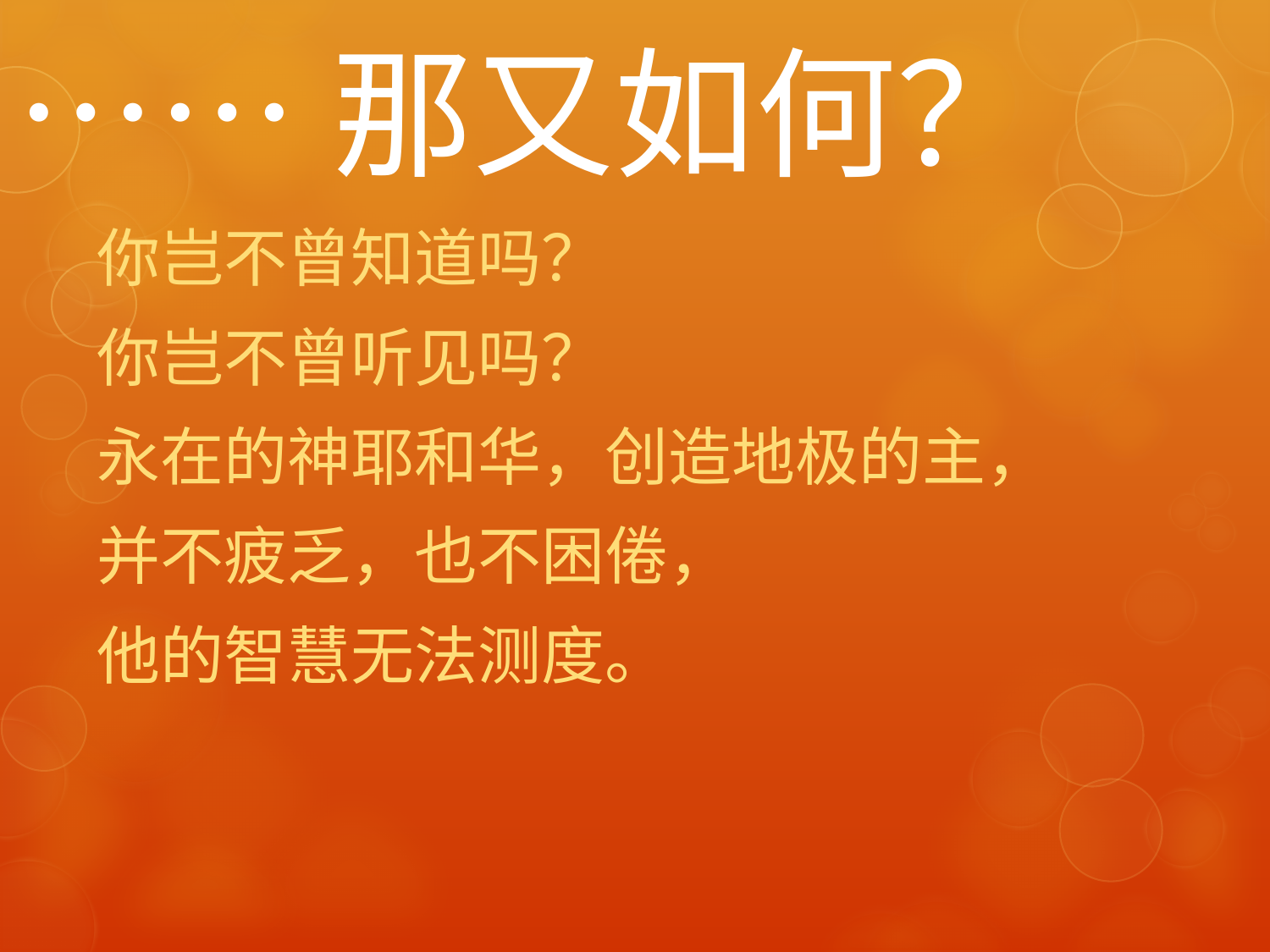

# ……那又如何？
你岂不曾知道吗？
你岂不曾听见吗？
永在的神耶和华，创造地极的主，
并不疲乏，也不困倦，
他的智慧无法测度。